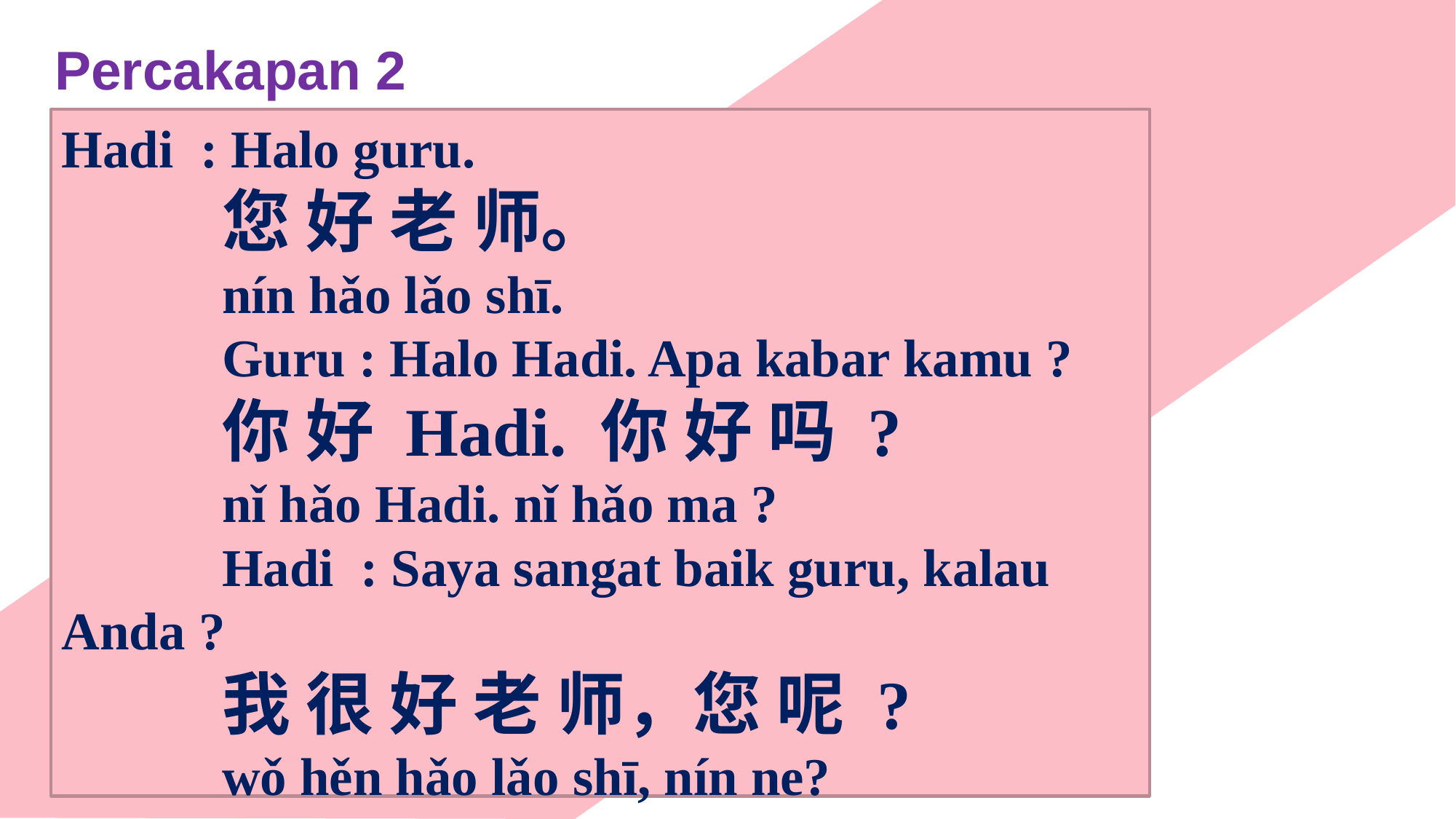

Percakapan 2
Hadi  : Halo guru.
您 好 老 师。
nín hǎo lǎo shī.
Guru : Halo Hadi. Apa kabar kamu ?
你 好 Hadi. 你 好 吗 ?
nǐ hǎo Hadi. nǐ hǎo ma ?
Hadi  : Saya sangat baik guru, kalau Anda ?
我 很 好 老 师，您 呢 ?
wǒ hěn hǎo lǎo shī, nín ne?